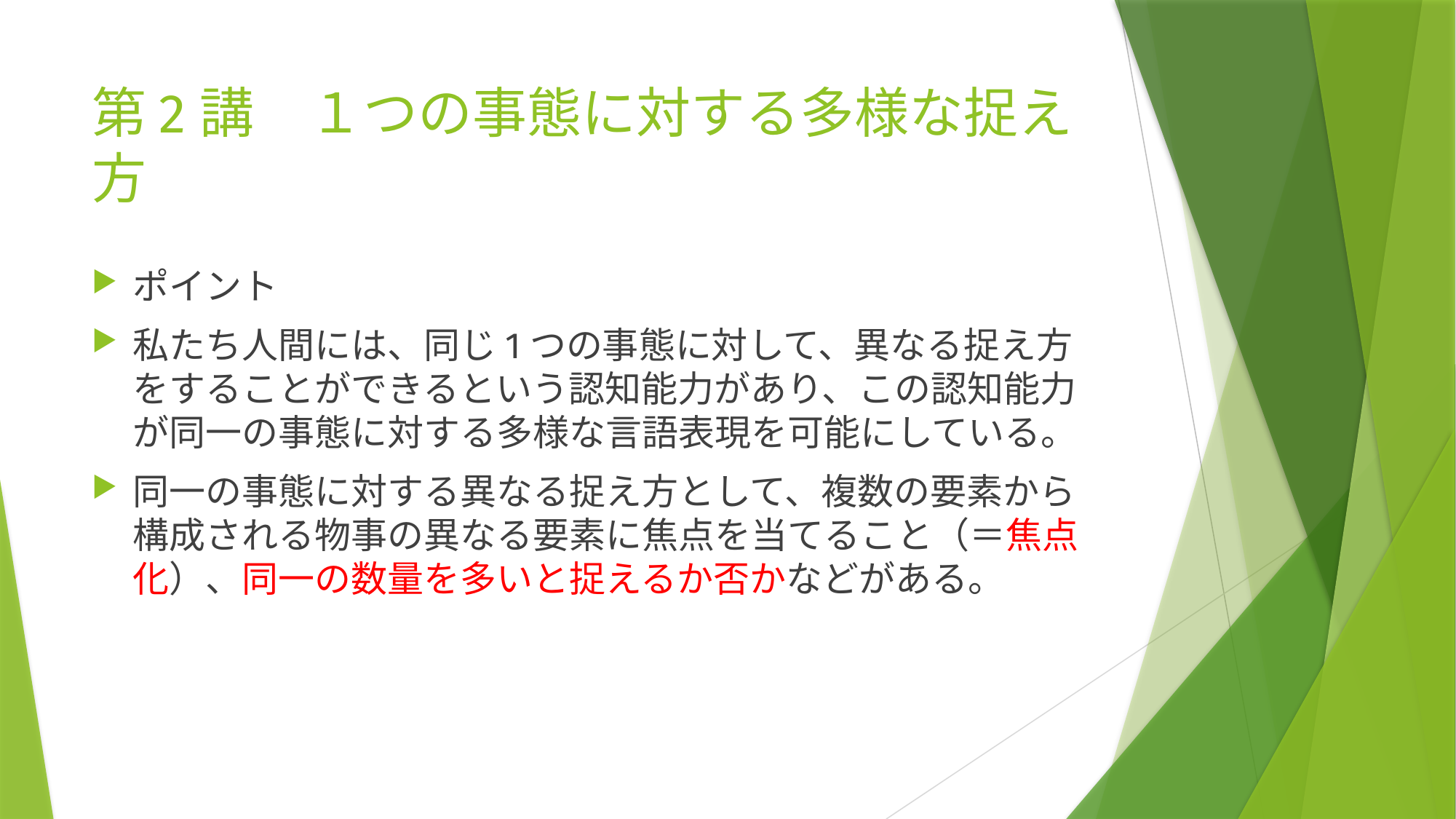

# 第2講　１つの事態に対する多様な捉え方
ポイント
私たち人間には、同じ1つの事態に対して、異なる捉え方をすることができるという認知能力があり、この認知能力が同一の事態に対する多様な言語表現を可能にしている。
同一の事態に対する異なる捉え方として、複数の要素から構成される物事の異なる要素に焦点を当てること（＝焦点化）、同一の数量を多いと捉えるか否かなどがある。